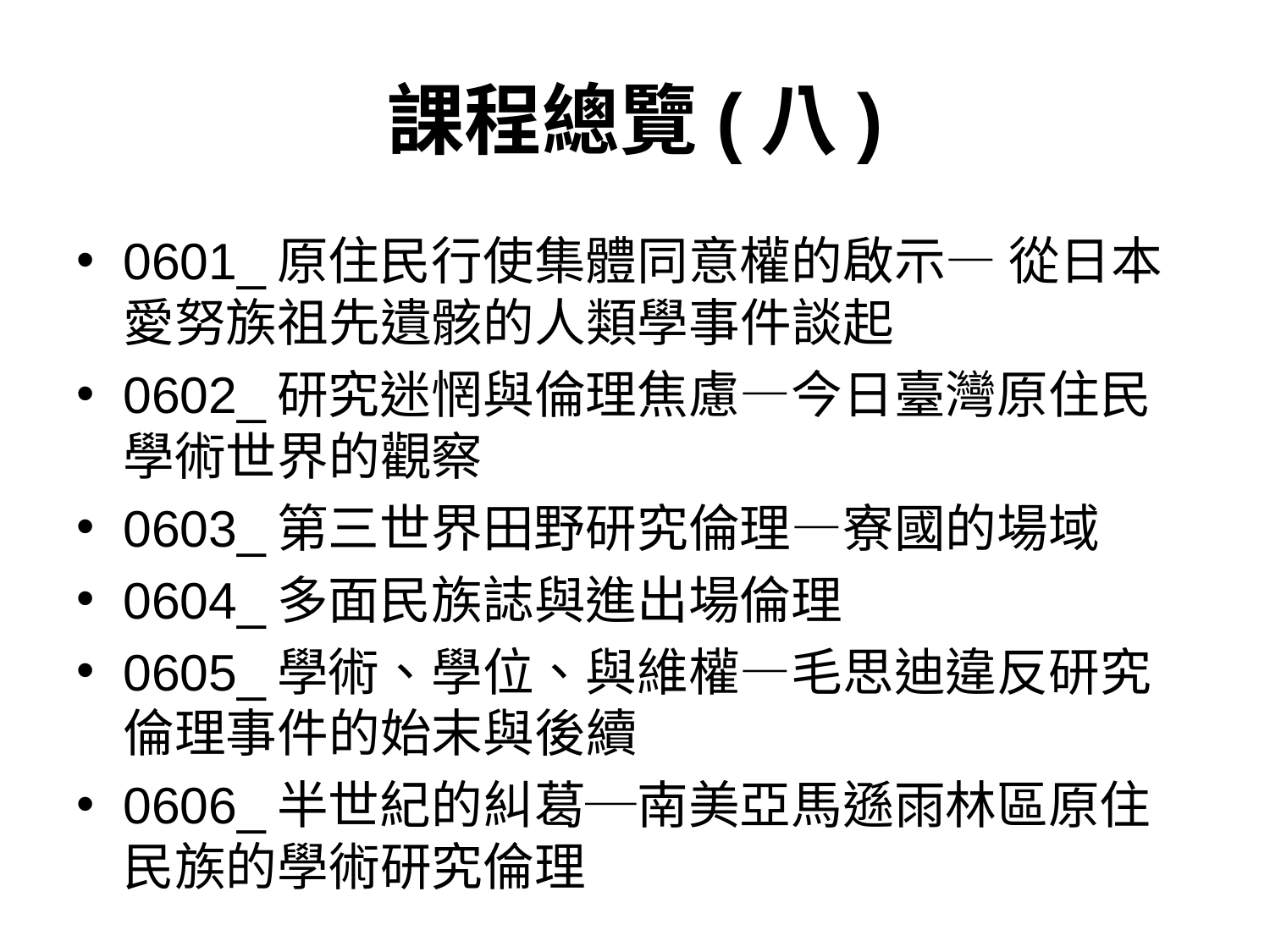

# 課程總覽(八)
0601_原住民行使集體同意權的啟示— 從日本愛努族祖先遺骸的人類學事件談起
0602_研究迷惘與倫理焦慮—今日臺灣原住民學術世界的觀察
0603_第三世界田野研究倫理—寮國的場域
0604_多面民族誌與進出場倫理
0605_學術、學位、與維權—毛思迪違反研究倫理事件的始末與後續
0606_半世紀的糾葛─南美亞馬遜雨林區原住民族的學術研究倫理